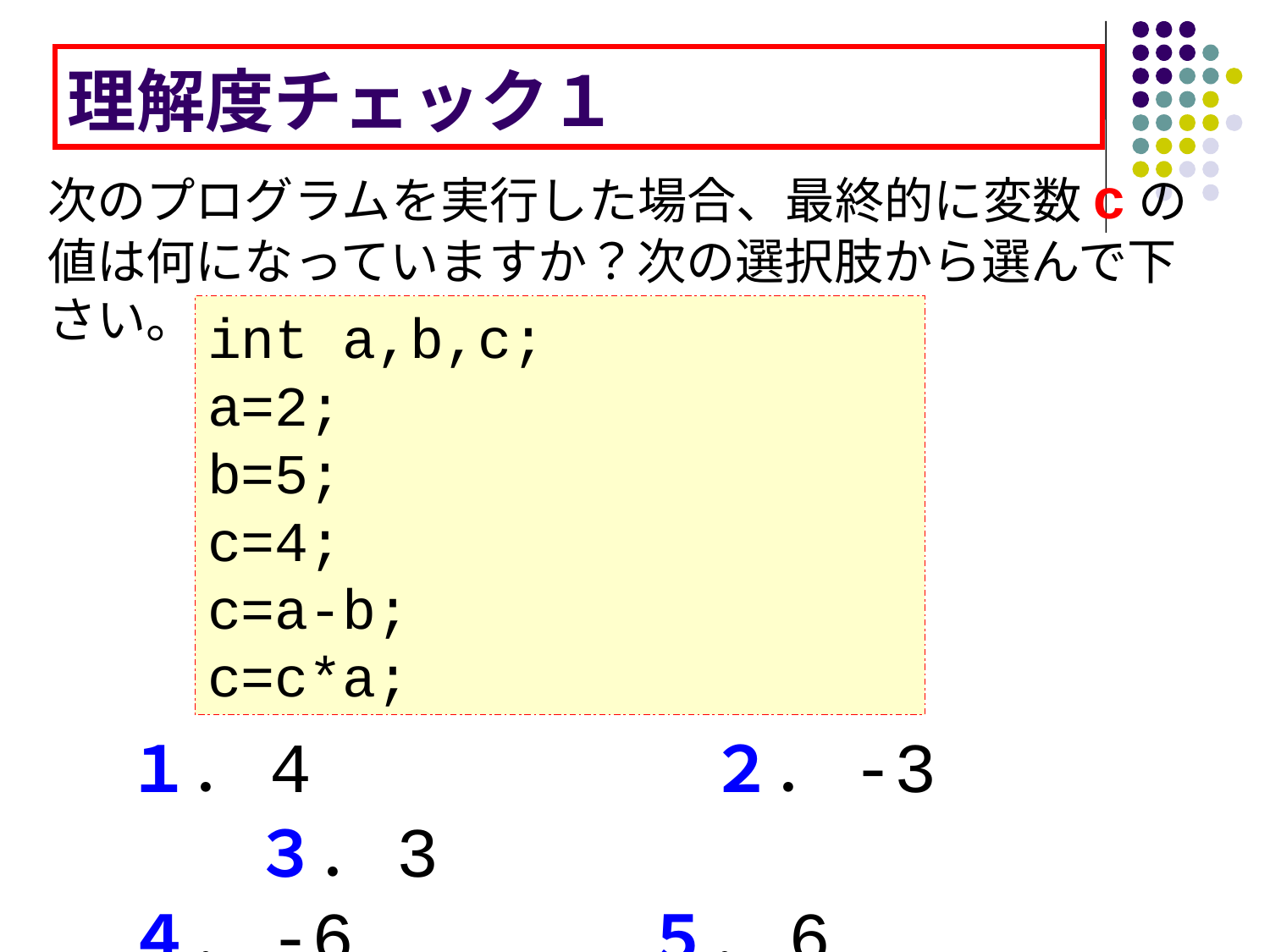

# 理解度チェック１
次のプログラムを実行した場合、最終的に変数cの値は何になっていますか？次の選択肢から選んで下さい。
int a,b,c;
a=2;
b=5;
c=4;
c=a-b;
c=c*a;
１．4　　　　　　２．-3　　　　　３．3
４．-6　　　      ５．6